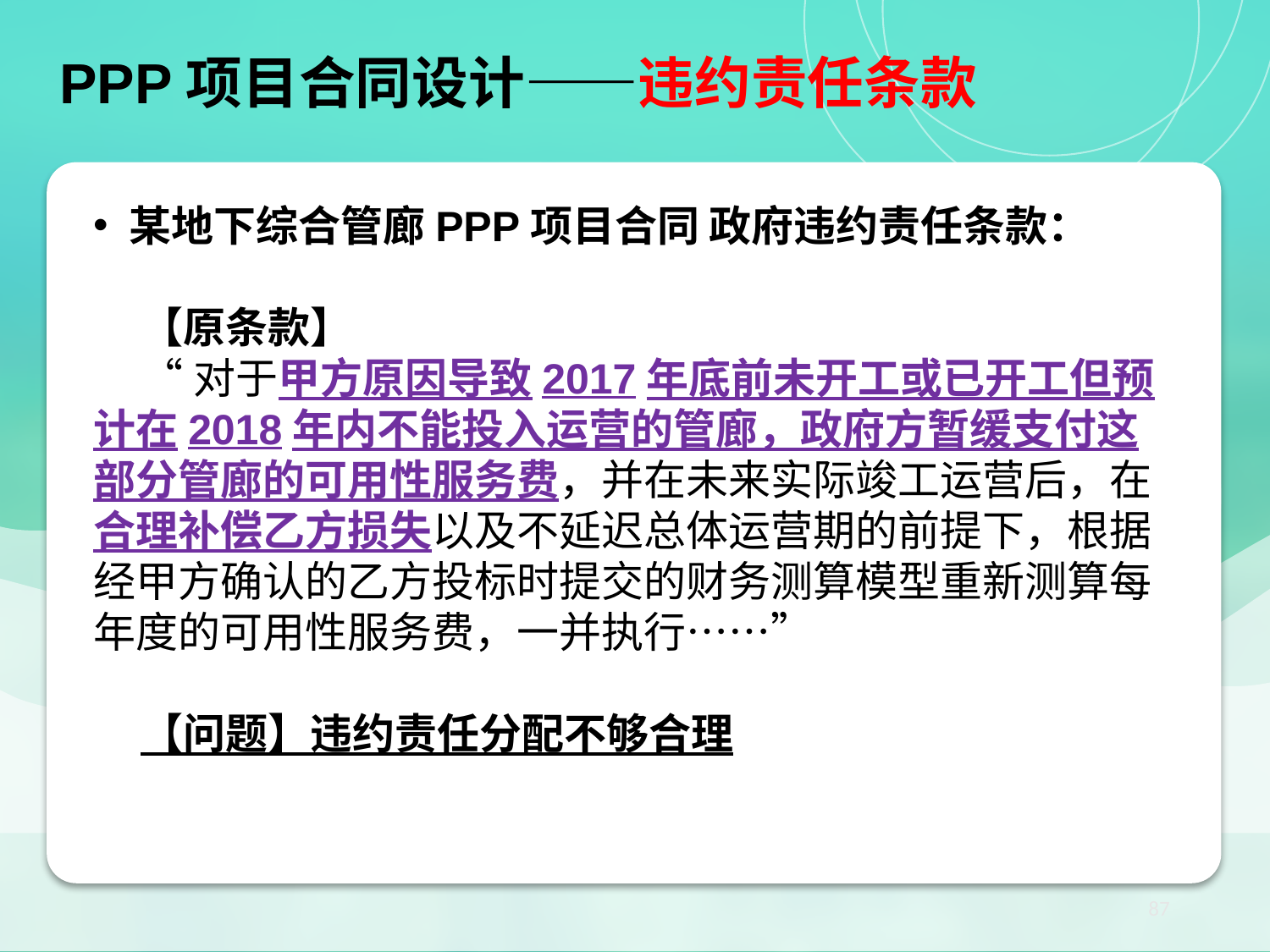

PPP项目合同设计——违约责任条款
【小结】PPP项目核心法律关系：项目合同
某地下综合管廊PPP项目合同 政府违约责任条款：

【原条款】
“对于甲方原因导致2017年底前未开工或已开工但预计在2018年内不能投入运营的管廊，政府方暂缓支付这部分管廊的可用性服务费，并在未来实际竣工运营后，在合理补偿乙方损失以及不延迟总体运营期的前提下，根据经甲方确认的乙方投标时提交的财务测算模型重新测算每年度的可用性服务费，一并执行……”

【问题】违约责任分配不够合理

87